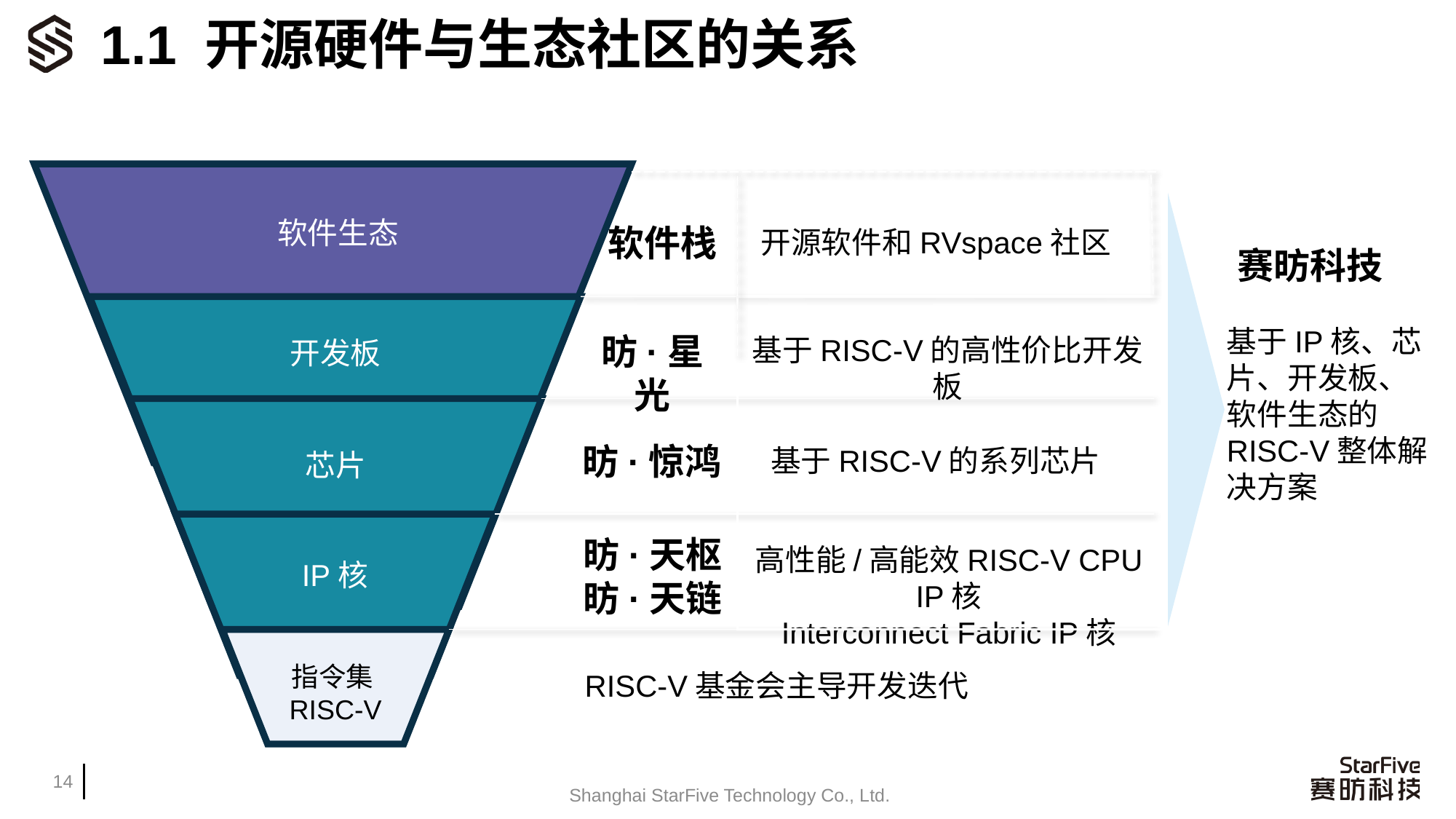

# 1.1 开源硬件与生态社区的关系

软件生态

开发板

芯片

IP核

指令集
RISC-V
软件栈
开源软件和RVspace社区
赛昉科技

基于IP核、芯片、开发板、软件生态的RISC-V整体解决方案
昉·星光
基于RISC-V的高性价比开发板

昉·惊鸿
基于RISC-V的系列芯片
昉·天枢
昉·天链
高性能/高能效RISC-V CPU IP核
Interconnect Fabric IP核
RISC-V基金会主导开发迭代
14